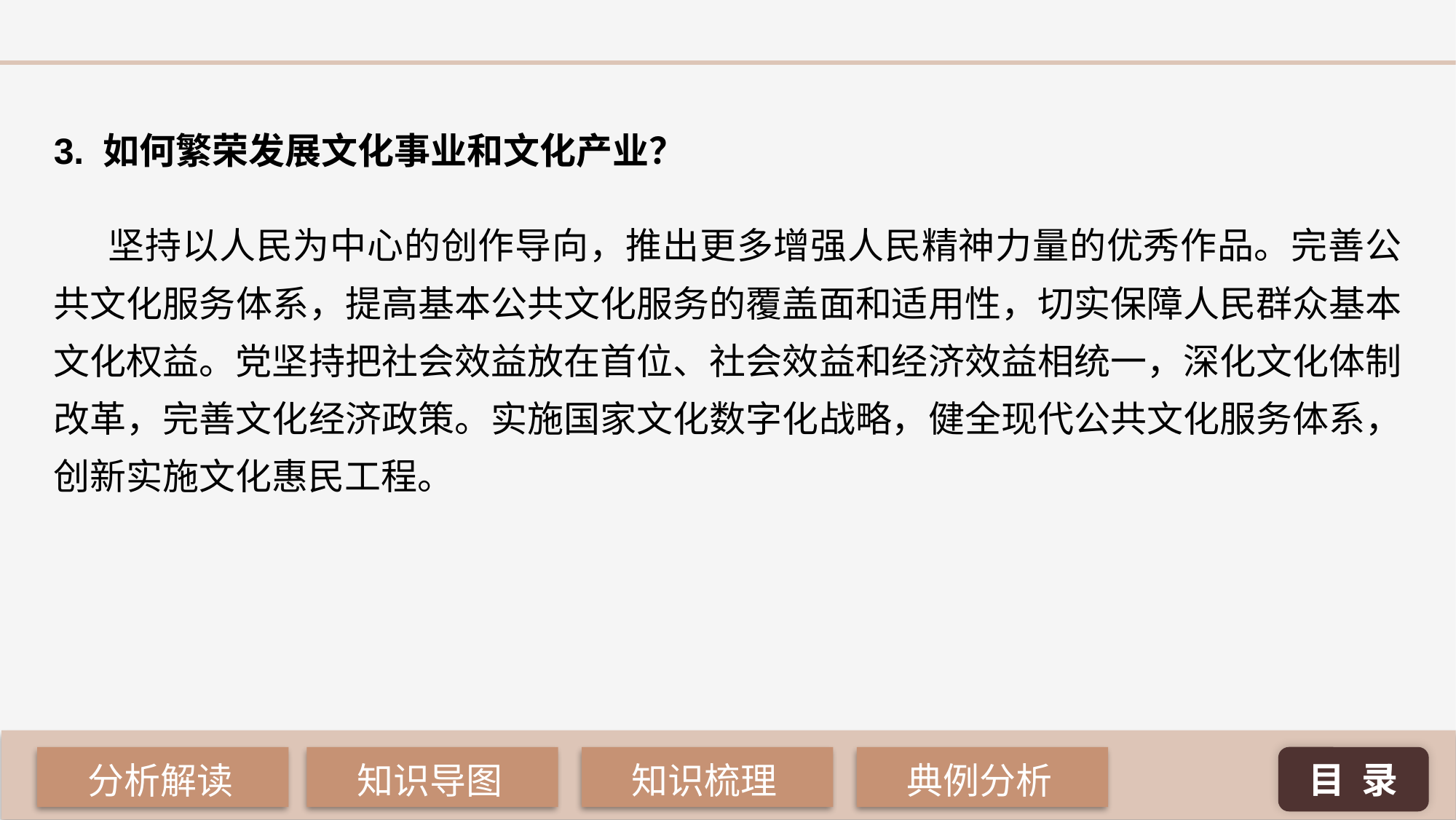

3. 如何繁荣发展文化事业和文化产业？
坚持以人民为中心的创作导向，推出更多增强人民精神力量的优秀作品。完善公共文化服务体系，提高基本公共文化服务的覆盖面和适用性，切实保障人民群众基本文化权益。党坚持把社会效益放在首位、社会效益和经济效益相统一，深化文化体制改革，完善文化经济政策。实施国家文化数字化战略，健全现代公共文化服务体系，创新实施文化惠民工程。